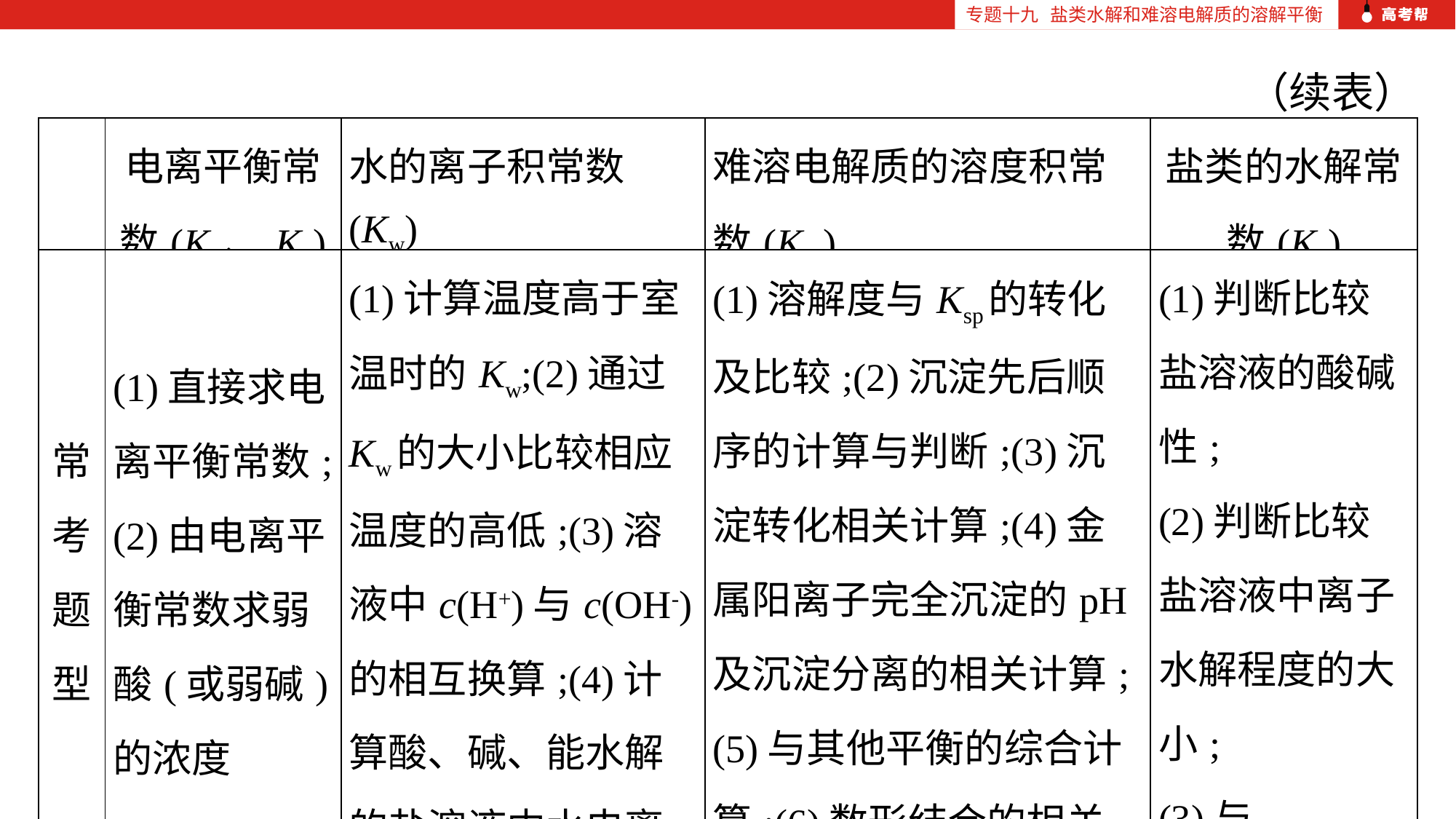

专题十九   盐类水解和难溶电解质的溶解平衡

（续表）
|  | 电离平衡常数(Ka、Kb) | 水的离子积常数(Kw) | 难溶电解质的溶度积常数(Ksp) | 盐类的水解常数(Kh) |
| --- | --- | --- | --- | --- |
| 常考 题型 | (1)直接求电离平衡常数; (2)由电离平衡常数求弱酸(或弱碱)的浓度 | (1)计算温度高于室温时的Kw;(2)通过Kw的大小比较相应温度的高低;(3)溶液中c(H+)与c(OH-)的相互换算;(4)计算酸、碱、能水解的盐溶液中水电离出的c(H+)或c(OH-) | (1)溶解度与Ksp的转化及比较;(2)沉淀先后顺序的计算与判断;(3)沉淀转化相关计算;(4)金属阳离子完全沉淀的pH及沉淀分离的相关计算;(5)与其他平衡的综合计算;(6)数形结合的相关计算 | (1)判断比较盐溶液的酸碱性; (2)判断比较盐溶液中离子水解程度的大小; (3)与Ka(Kb)、Kw相互转换 |